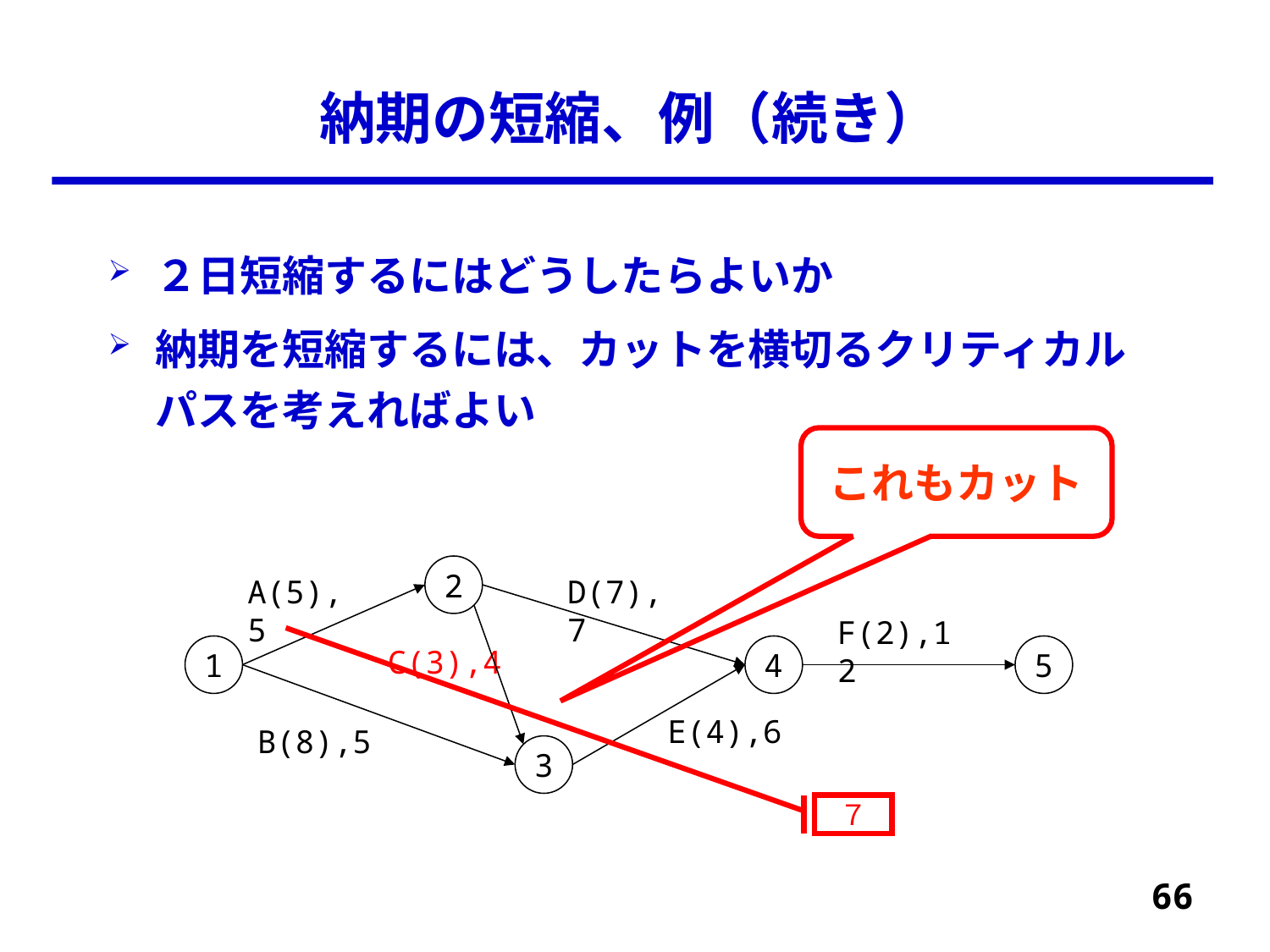

# 納期の短縮、例（続き）
２日短縮するにはどうしたらよいか
納期を短縮するには、カットを横切るクリティカルパスを考えればよい
これもカット
2
A(5),5
D(7),7
F(2),12
1
C(3),4
4
5
E(4),6
B(8),5
3
７
66